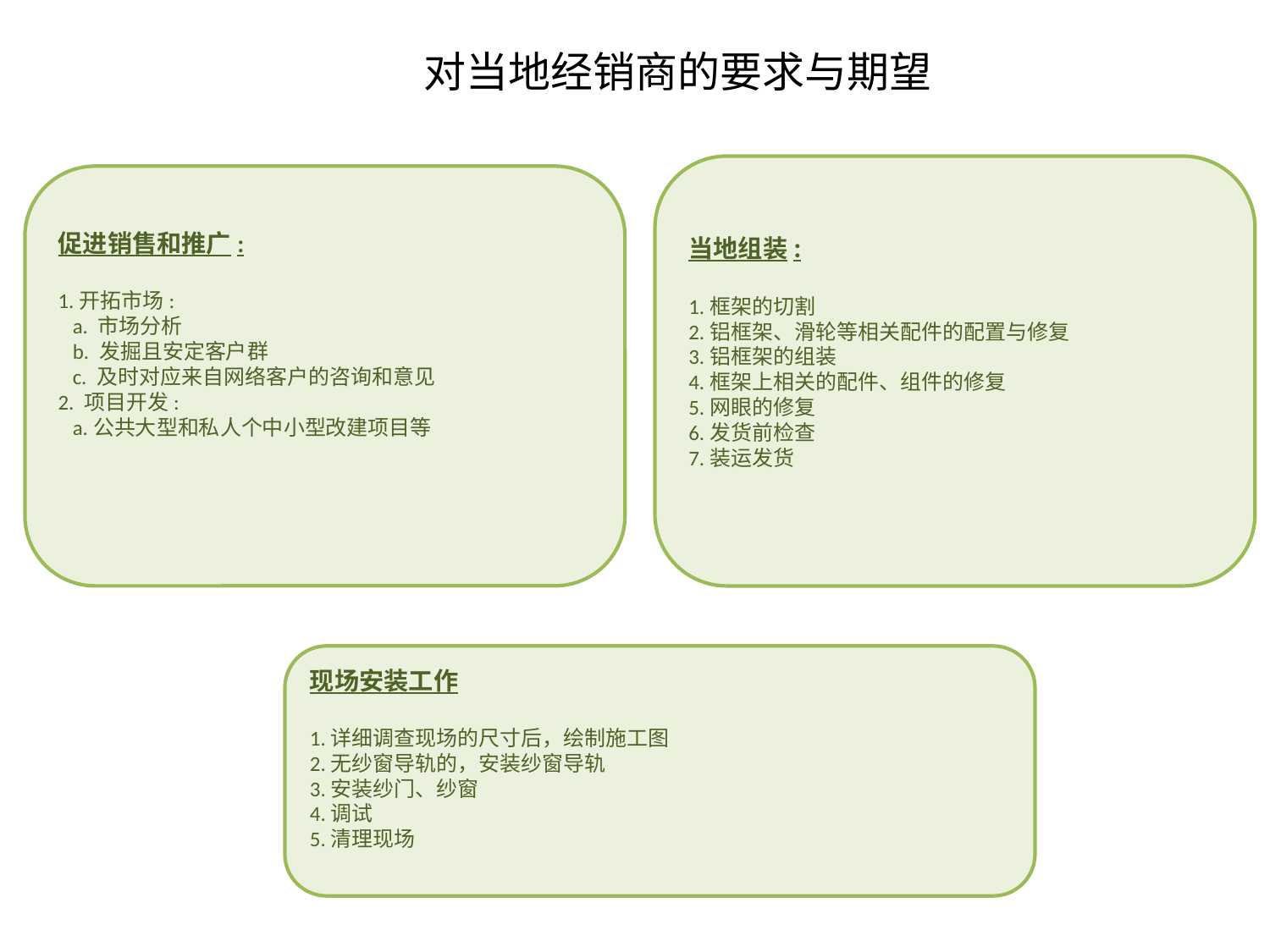

对当地经销商的要求与期望

当地组装:

1.框架的切割
2.铝框架、滑轮等相关配件的配置与修复
3.铝框架的组装
4.框架上相关的配件、组件的修复
5.网眼的修复
6.发货前检查
7.装运发货

促进销售和推广:

1.开拓市场:
   a. 市场分析
   b. 发掘且安定客户群
   c. 及时对应来自网络客户的咨询和意见
2. 项目开发:
   a.公共大型和私人个中小型改建项目等

现场安装工作

1.详细调查现场的尺寸后，绘制施工图
2.无纱窗导轨的，安装纱窗导轨
3.安装纱门、纱窗
4.调试
5.清理现场